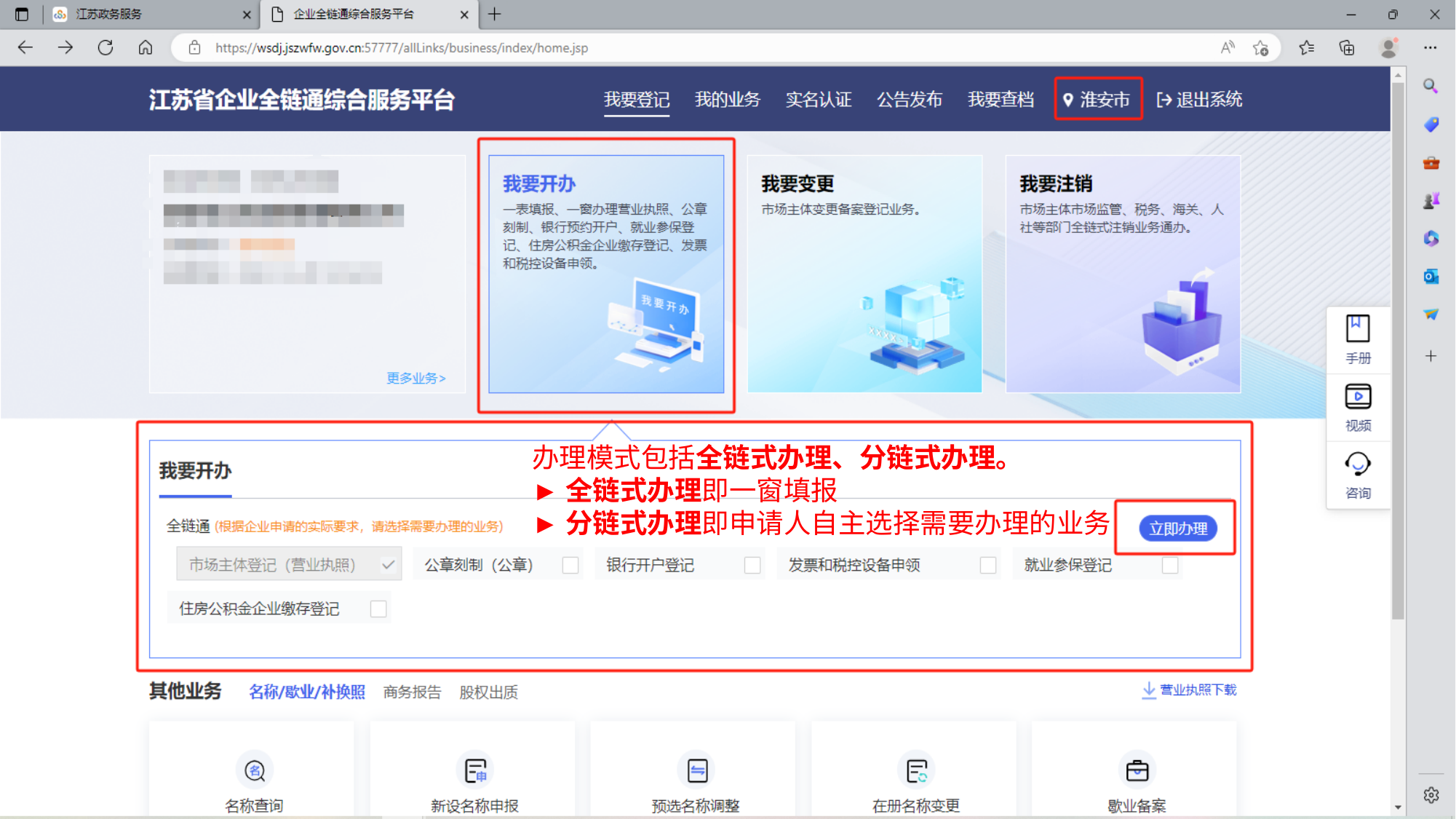

办理模式包括全链式办理、分链式办理。
►全链式办理即一窗填报
►分链式办理即申请人自主选择需要办理的业务
6